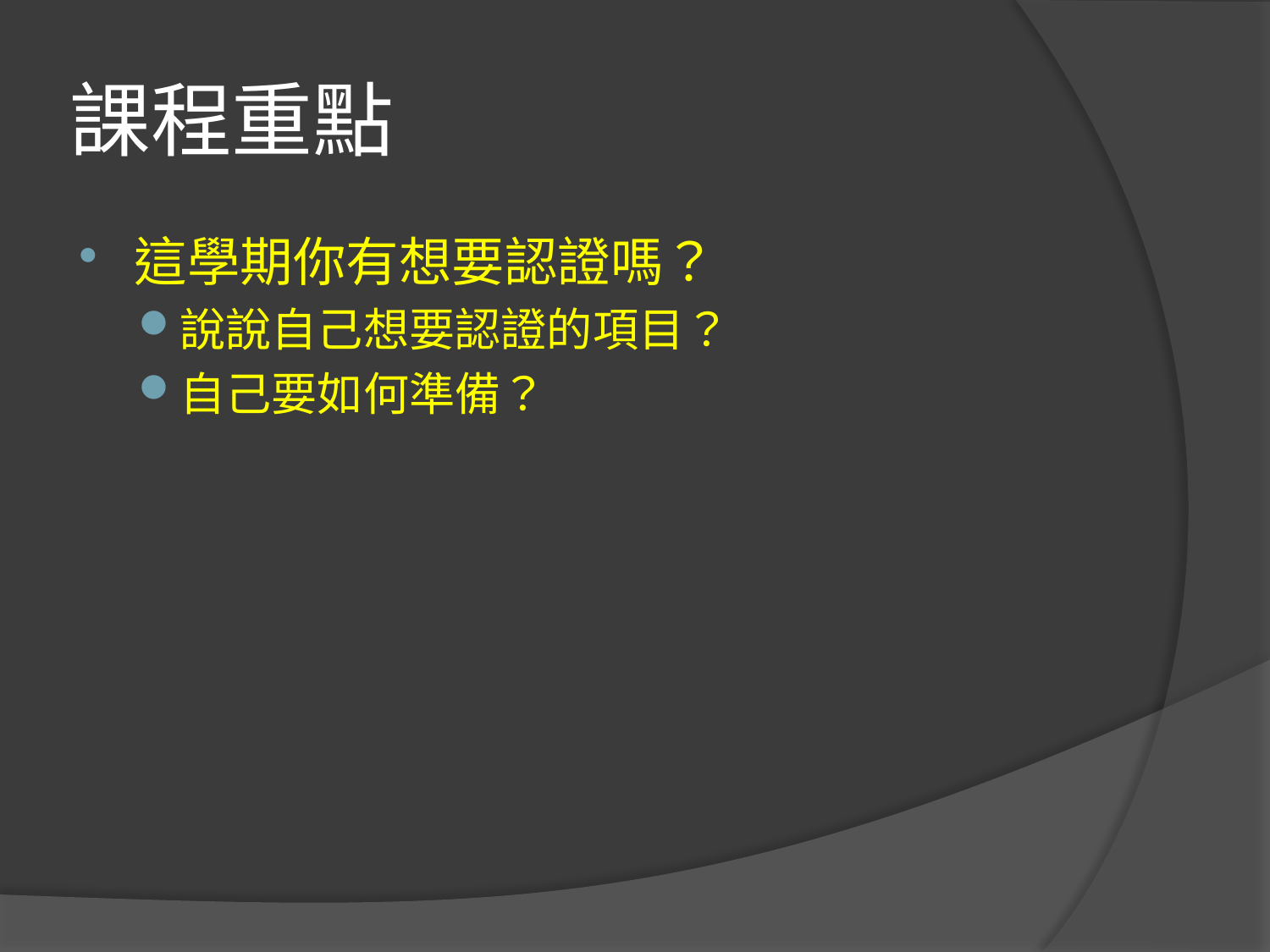

# 課程重點
這學期你有想要認證嗎？
說說自己想要認證的項目？
自己要如何準備？